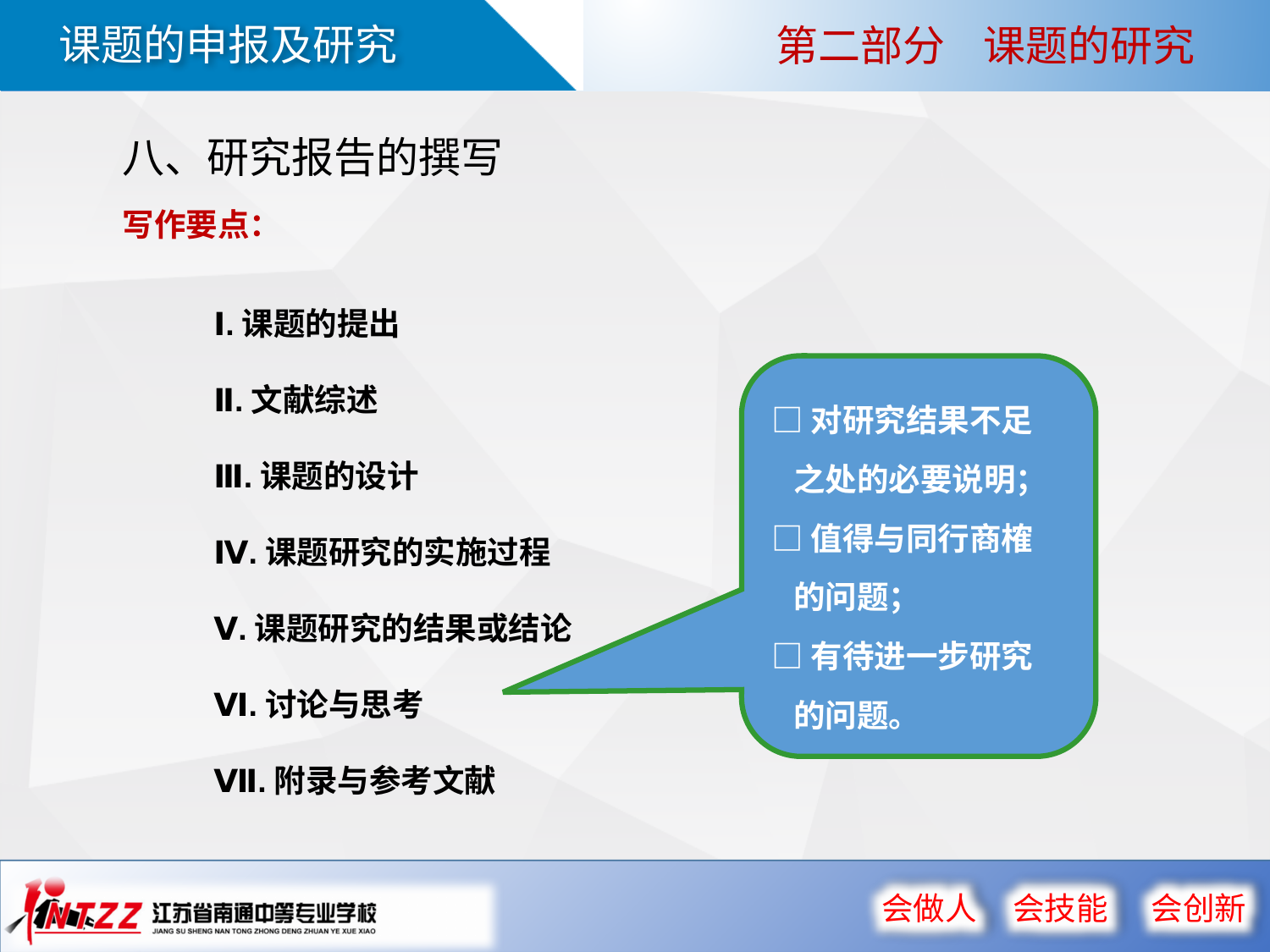

第二部分    课题的研究
八、研究报告的撰写
写作要点：
Ⅰ.课题的提出
Ⅱ.文献综述
Ⅲ.课题的设计
Ⅳ.课题研究的实施过程
Ⅴ.课题研究的结果或结论
Ⅵ.讨论与思考
Ⅶ.附录与参考文献
□对研究结果不足
  之处的必要说明；
□值得与同行商榷
  的问题；
□有待进一步研究
  的问题。